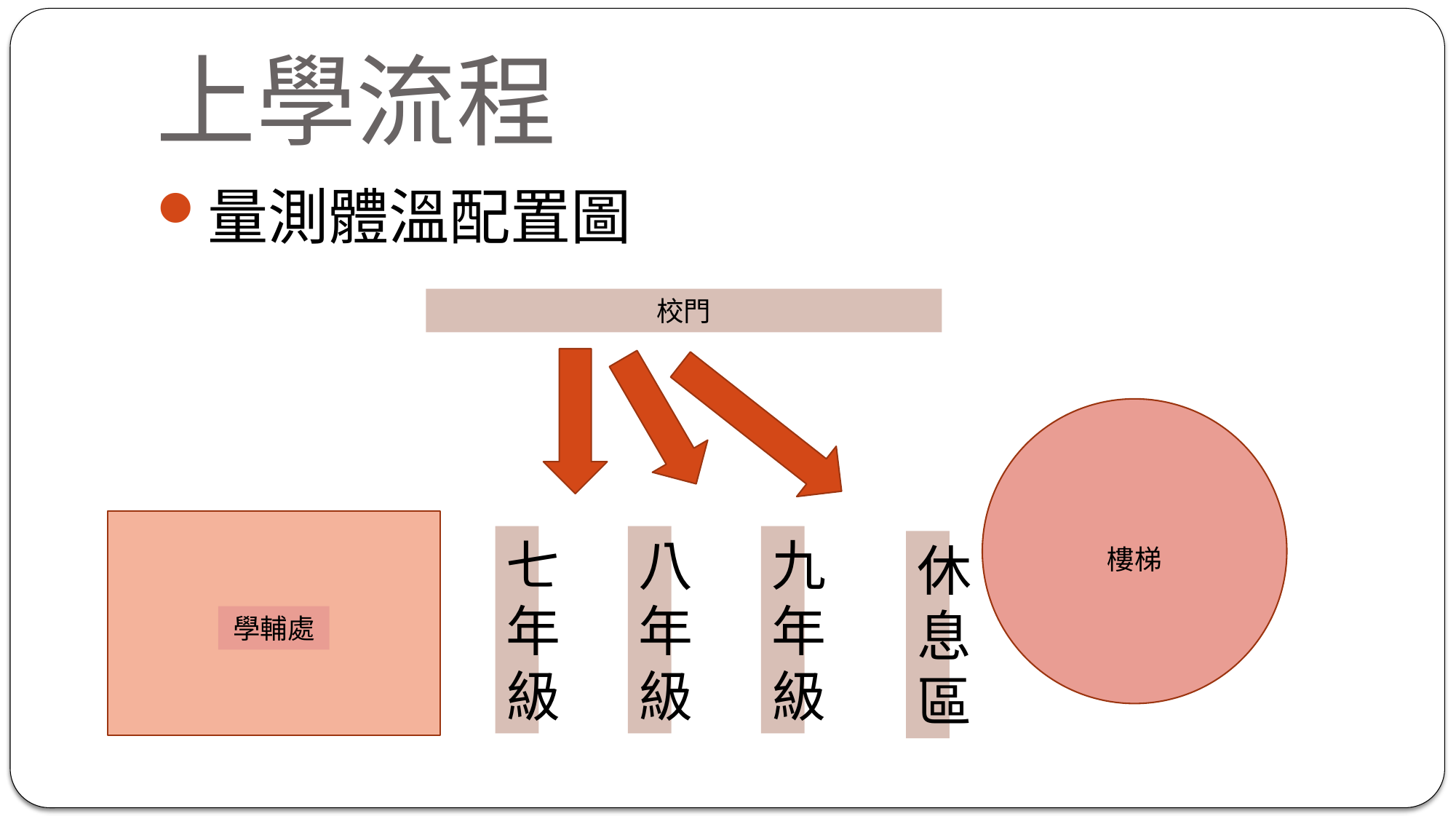

# 上學流程
量測體溫配置圖
校門

七年級
八年級
九年級
休息區
樓梯
學輔處